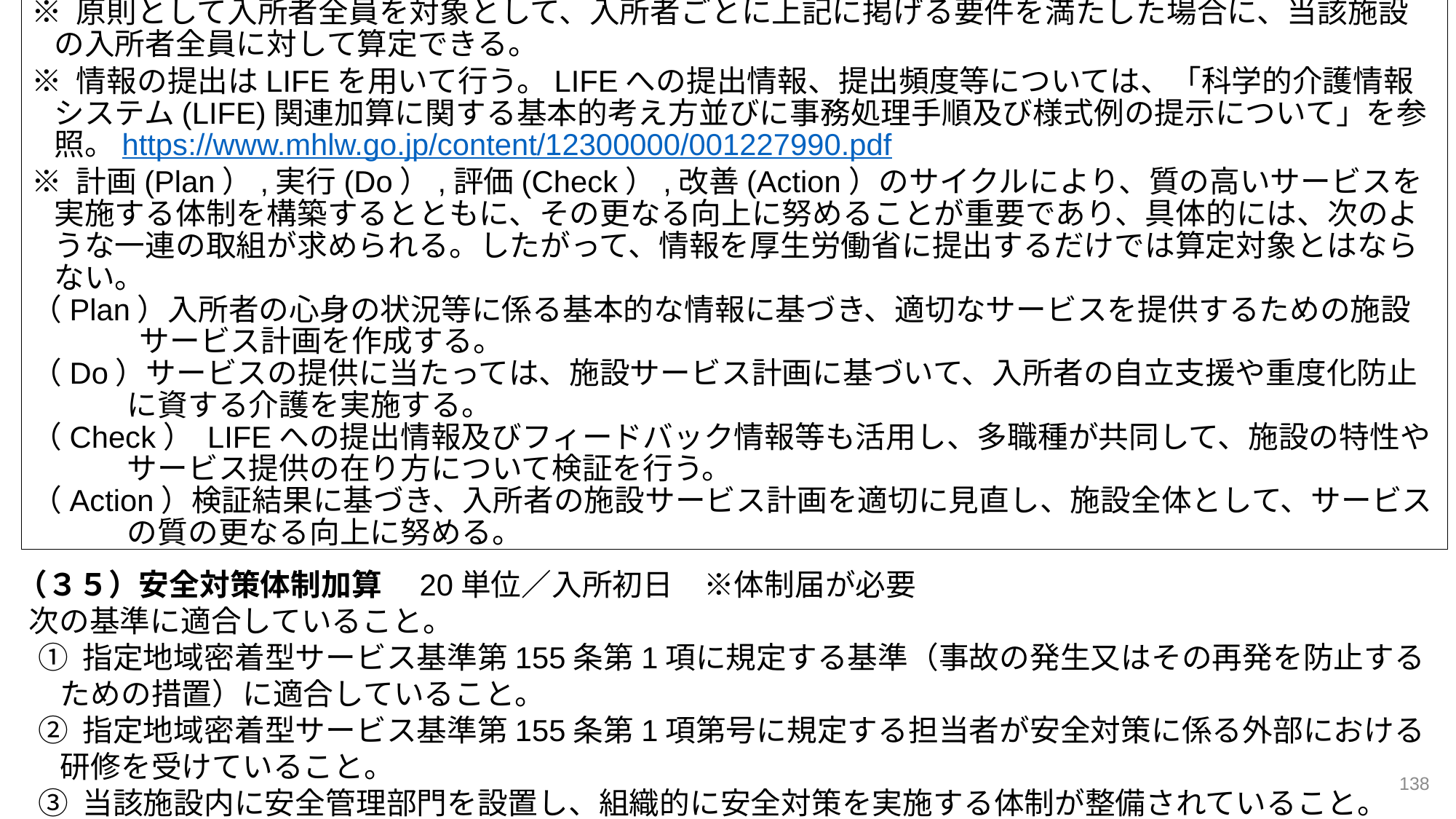

※ 原則として入所者全員を対象として、入所者ごとに上記に掲げる要件を満たした場合に、当該施設の入所者全員に対して算定できる。

※ 情報の提出はLIFEを用いて行う。LIFEへの提出情報、提出頻度等については、「科学的介護情報システム(LIFE)関連加算に関する基本的考え方並びに事務処理手順及び様式例の提示について」を参照。https://www.mhlw.go.jp/content/12300000/001227990.pdf

※ 計画(Plan）,実行(Do）,評価(Check）,改善(Action）のサイクルにより、質の高いサービスを実施する体制を構築するとともに、その更なる向上に努めることが重要であり、具体的には、次のような一連の取組が求められる。したがって、情報を厚生労働省に提出するだけでは算定対象とはならない。
（Plan）入所者の心身の状況等に係る基本的な情報に基づき、適切なサービスを提供するための施設サービス計画を作成する。
（Do）サービスの提供に当たっては、施設サービス計画に基づいて、入所者の自立支援や重度化防止に資する介護を実施する。
（Check） LIFEへの提出情報及びフィードバック情報等も活用し、多職種が共同して、施設の特性やサービス提供の在り方について検証を行う。
（Action）検証結果に基づき、入所者の施設サービス計画を適切に見直し、施設全体として、サービスの質の更なる向上に努める。
（３５）安全対策体制加算　20単位／入所初日　※体制届が必要
次の基準に適合していること。
① 指定地域密着型サービス基準第155条第1項に規定する基準（事故の発生又はその再発を防止するための措置）に適合していること。
② 指定地域密着型サービス基準第155条第1項第号に規定する担当者が安全対策に係る外部における研修を受けていること。
③ 当該施設内に安全管理部門を設置し、組織的に安全対策を実施する体制が整備されていること。
138